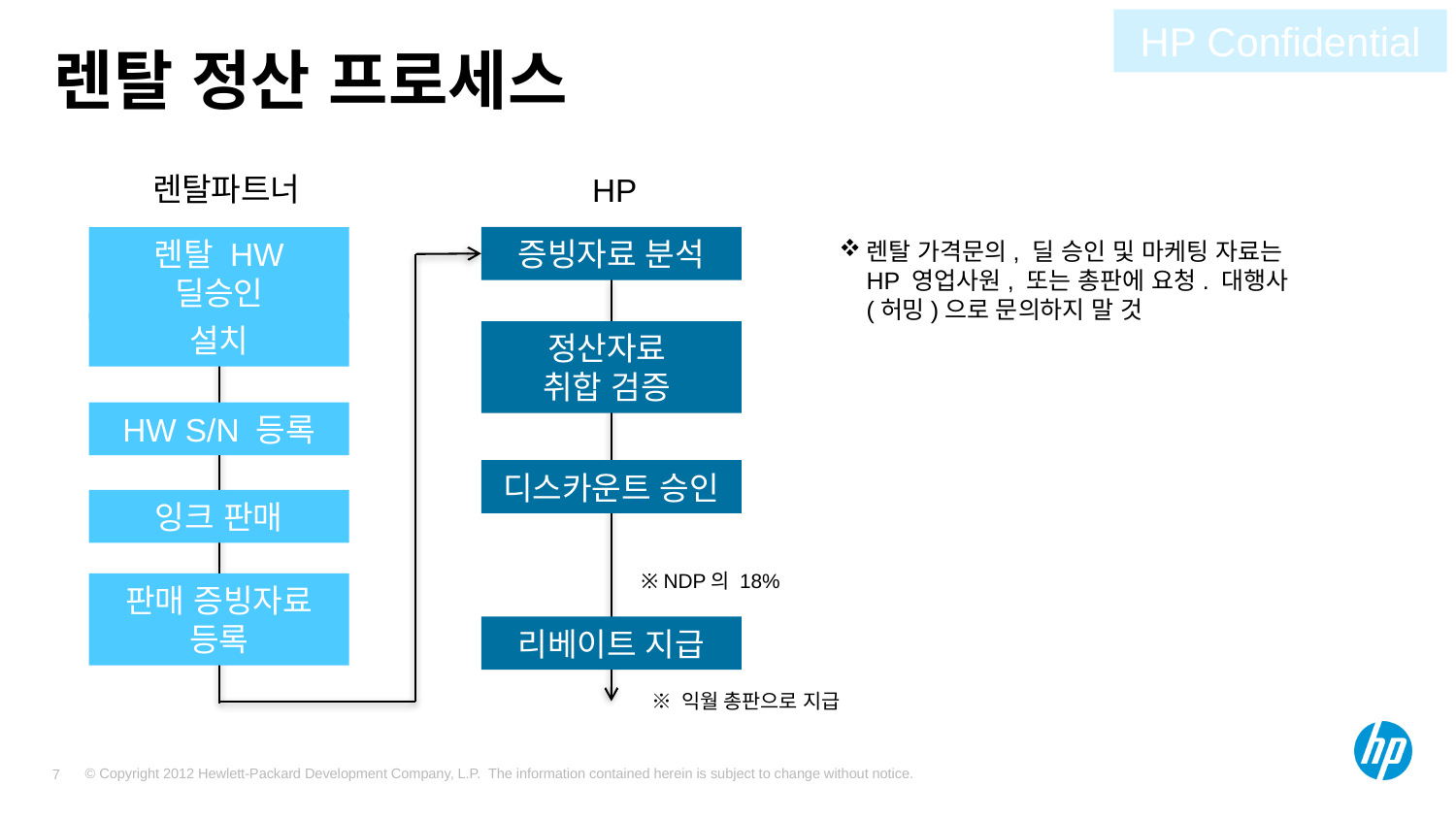

HP Confidential
# 렌탈 정산 프로세스
렌탈파트너
HP
증빙자료 분석
렌탈 HW 딜승인
렌탈 가격문의, 딜 승인 및 마케팅 자료는 HP 영업사원, 또는 총판에 요청. 대행사 (허밍)으로 문의하지 말 것
설치
정산자료
취합 검증
HW S/N 등록
디스카운트 승인
잉크 판매
※ NDP의 18%
판매 증빙자료 등록
리베이트 지급
※ 익월 총판으로 지급